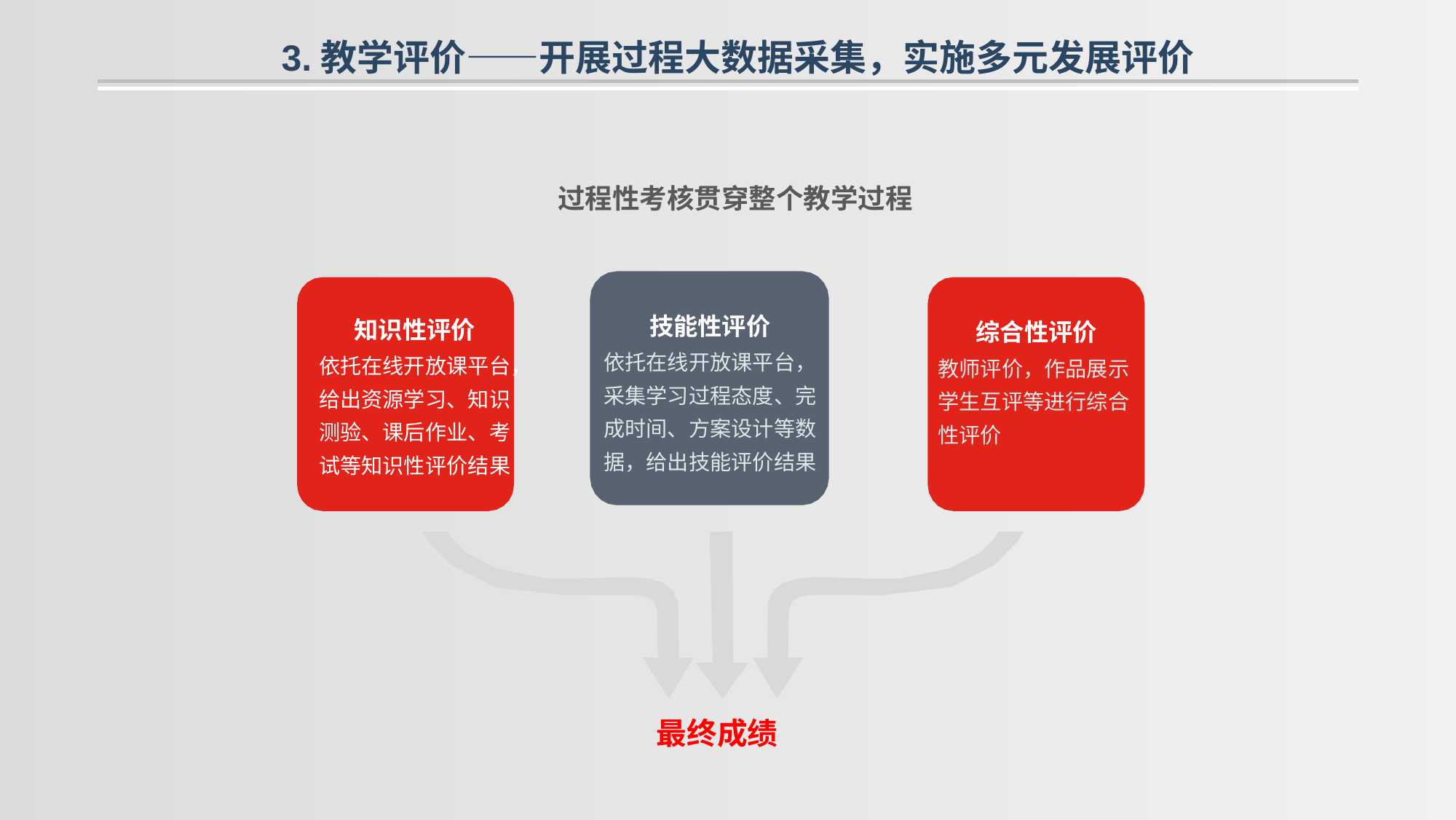

3.教学评价——开展过程大数据采集，实施多元发展评价
 过程性考核贯穿整个教学过程

技能性评价
依托在线开放课平台，采集学习过程态度、完成时间、方案设计等数据，给出技能评价结果
知识性评价
依托在线开放课平台，给出资源学习、知识测验、课后作业、考试等知识性评价结果
综合性评价
教师评价，作品展示学生互评等进行综合性评价

最终成绩